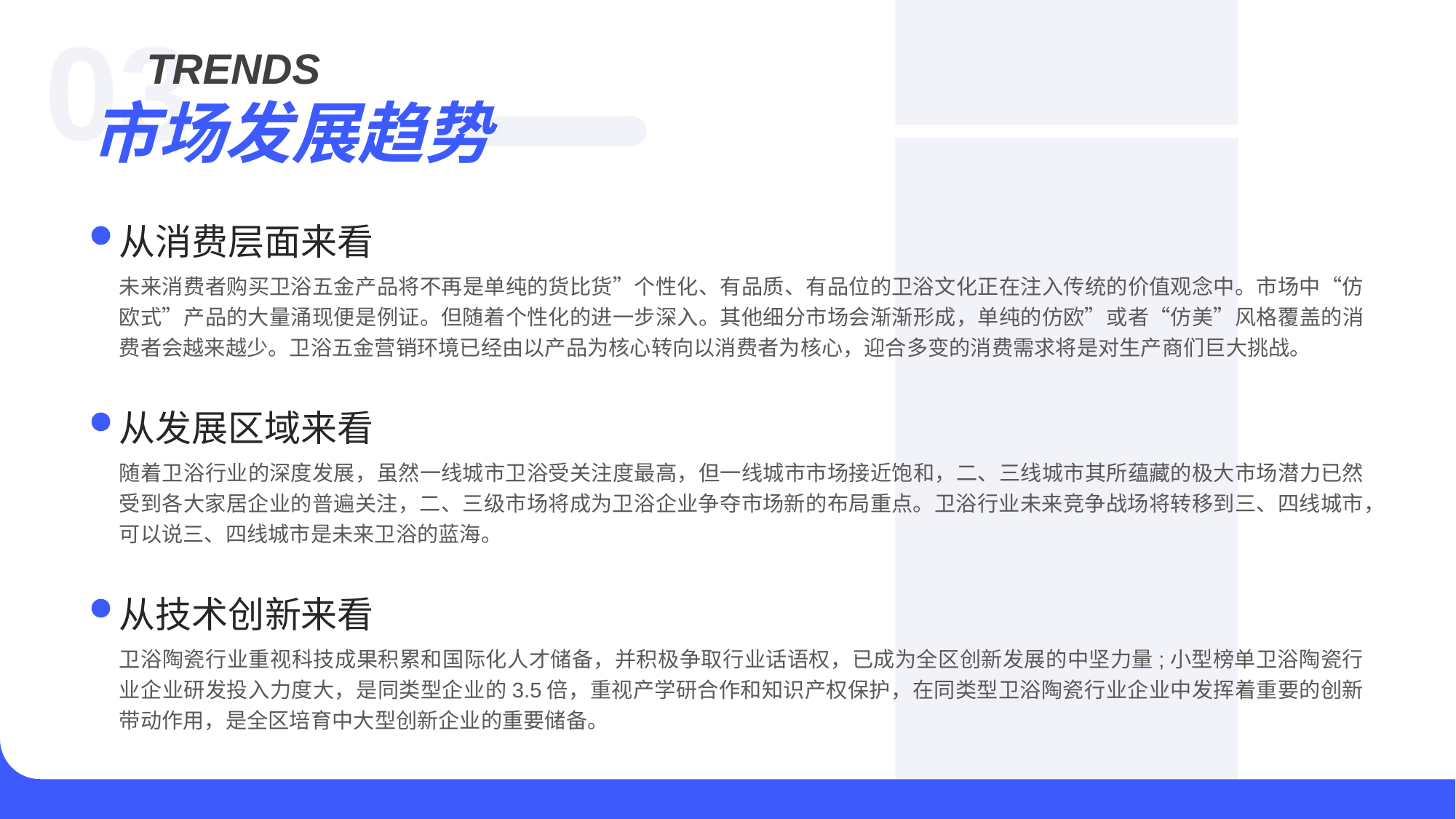

03
TRENDS
市场发展趋势

从消费层面来看

未来消费者购买卫浴五金产品将不再是单纯的货比货”个性化、有品质、有品位的卫浴文化正在注入传统的价值观念中。市场中“仿欧式”产品的大量涌现便是例证。但随着个性化的进一步深入。其他细分市场会渐渐形成，单纯的仿欧”或者“仿美”风格覆盖的消费者会越来越少。卫浴五金营销环境已经由以产品为核心转向以消费者为核心，迎合多变的消费需求将是对生产商们巨大挑战。
从发展区域来看

随着卫浴行业的深度发展，虽然一线城市卫浴受关注度最高，但一线城市市场接近饱和，二、三线城市其所蕴藏的极大市场潜力已然受到各大家居企业的普遍关注，二、三级市场将成为卫浴企业争夺市场新的布局重点。卫浴行业未来竞争战场将转移到三、四线城市，可以说三、四线城市是未来卫浴的蓝海。
从技术创新来看

卫浴陶瓷行业重视科技成果积累和国际化人才储备，并积极争取行业话语权，已成为全区创新发展的中坚力量;小型榜单卫浴陶瓷行业企业研发投入力度大，是同类型企业的3.5倍，重视产学研合作和知识产权保护，在同类型卫浴陶瓷行业企业中发挥着重要的创新带动作用，是全区培育中大型创新企业的重要储备。